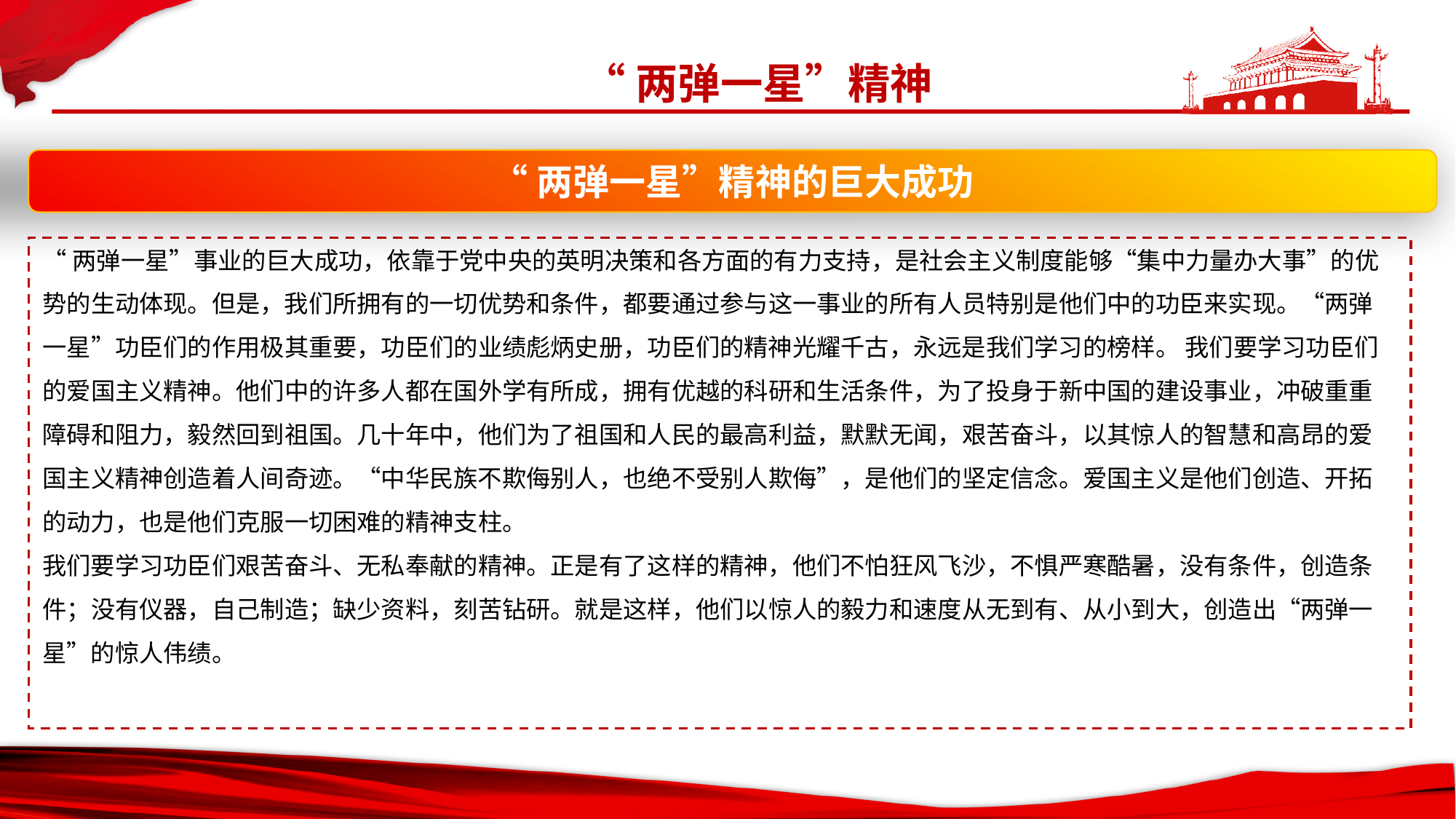

“两弹一星”精神
“两弹一星”精神的巨大成功
“两弹一星”事业的巨大成功，依靠于党中央的英明决策和各方面的有力支持，是社会主义制度能够“集中力量办大事”的优势的生动体现。但是，我们所拥有的一切优势和条件，都要通过参与这一事业的所有人员特别是他们中的功臣来实现。“两弹一星”功臣们的作用极其重要，功臣们的业绩彪炳史册，功臣们的精神光耀千古，永远是我们学习的榜样。 我们要学习功臣们的爱国主义精神。他们中的许多人都在国外学有所成，拥有优越的科研和生活条件，为了投身于新中国的建设事业，冲破重重障碍和阻力，毅然回到祖国。几十年中，他们为了祖国和人民的最高利益，默默无闻，艰苦奋斗，以其惊人的智慧和高昂的爱国主义精神创造着人间奇迹。“中华民族不欺侮别人，也绝不受别人欺侮”，是他们的坚定信念。爱国主义是他们创造、开拓的动力，也是他们克服一切困难的精神支柱。
我们要学习功臣们艰苦奋斗、无私奉献的精神。正是有了这样的精神，他们不怕狂风飞沙，不惧严寒酷暑，没有条件，创造条件；没有仪器，自己制造；缺少资料，刻苦钻研。就是这样，他们以惊人的毅力和速度从无到有、从小到大，创造出“两弹一星”的惊人伟绩。